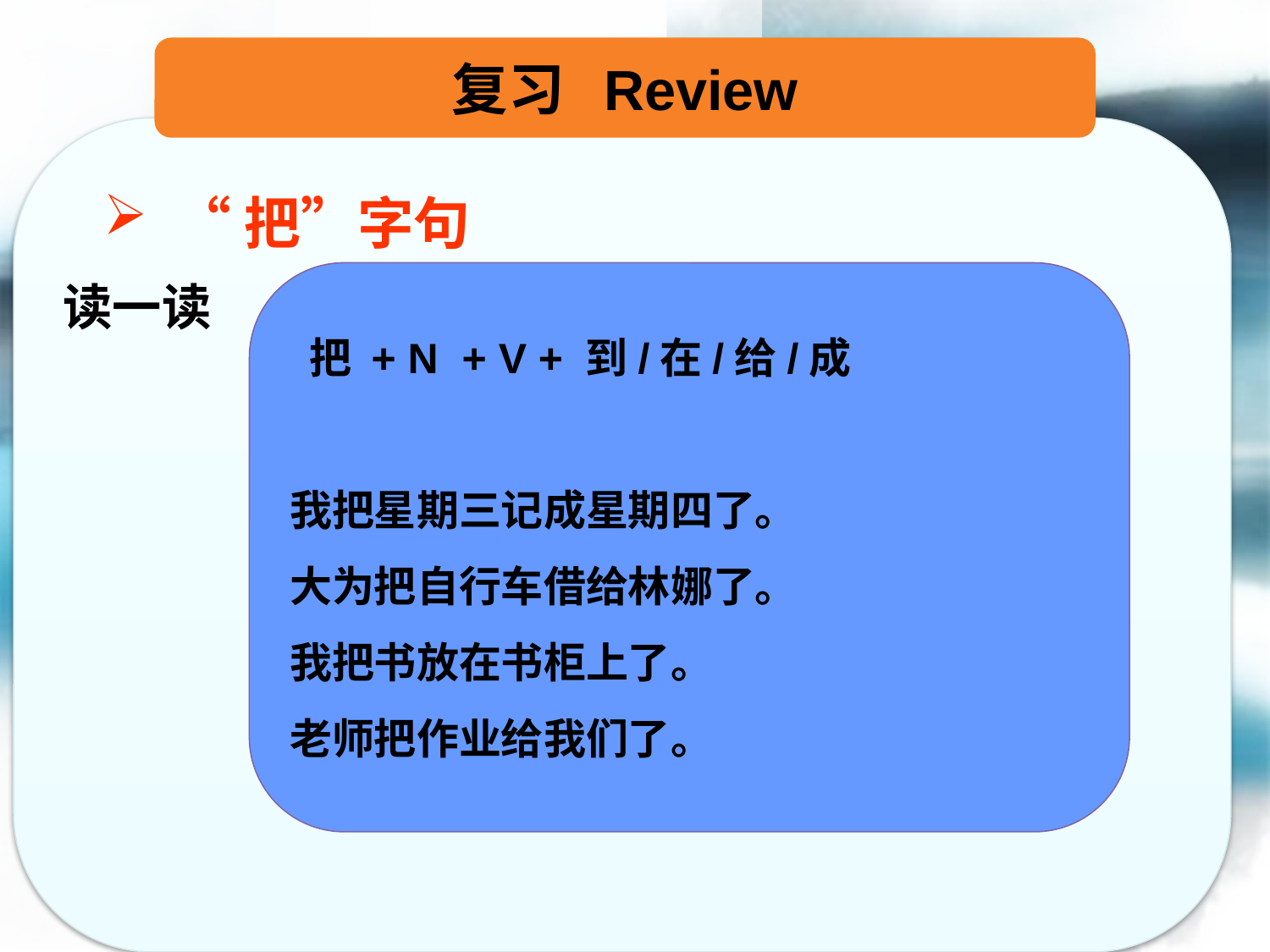

复习  Review

  “把”字句

 把 + N  + V + 到/在/给/成

我把星期三记成星期四了。
大为把自行车借给林娜了。
我把书放在书柜上了。
老师把作业给我们了。

读一读